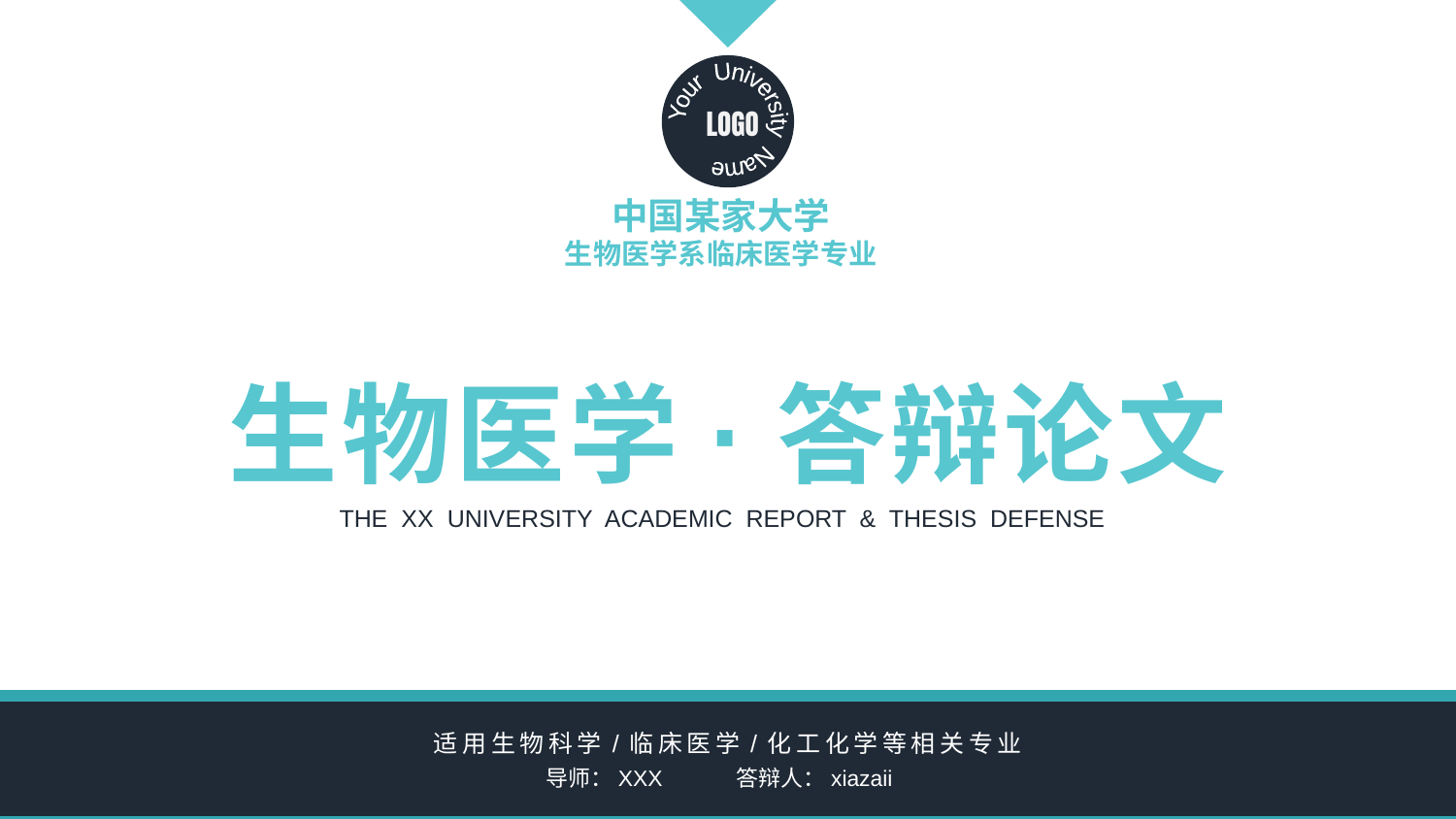

Your  University  Name
LOGO
中国某家大学
生物医学系临床医学专业
生物医学·答辩论文
THE  XX  UNIVERSITY  ACADEMIC  REPORT  &  THESIS  DEFENSE

适用生物科学/临床医学/化工化学等相关专业
导师：XXX
答辩人：xiazaii